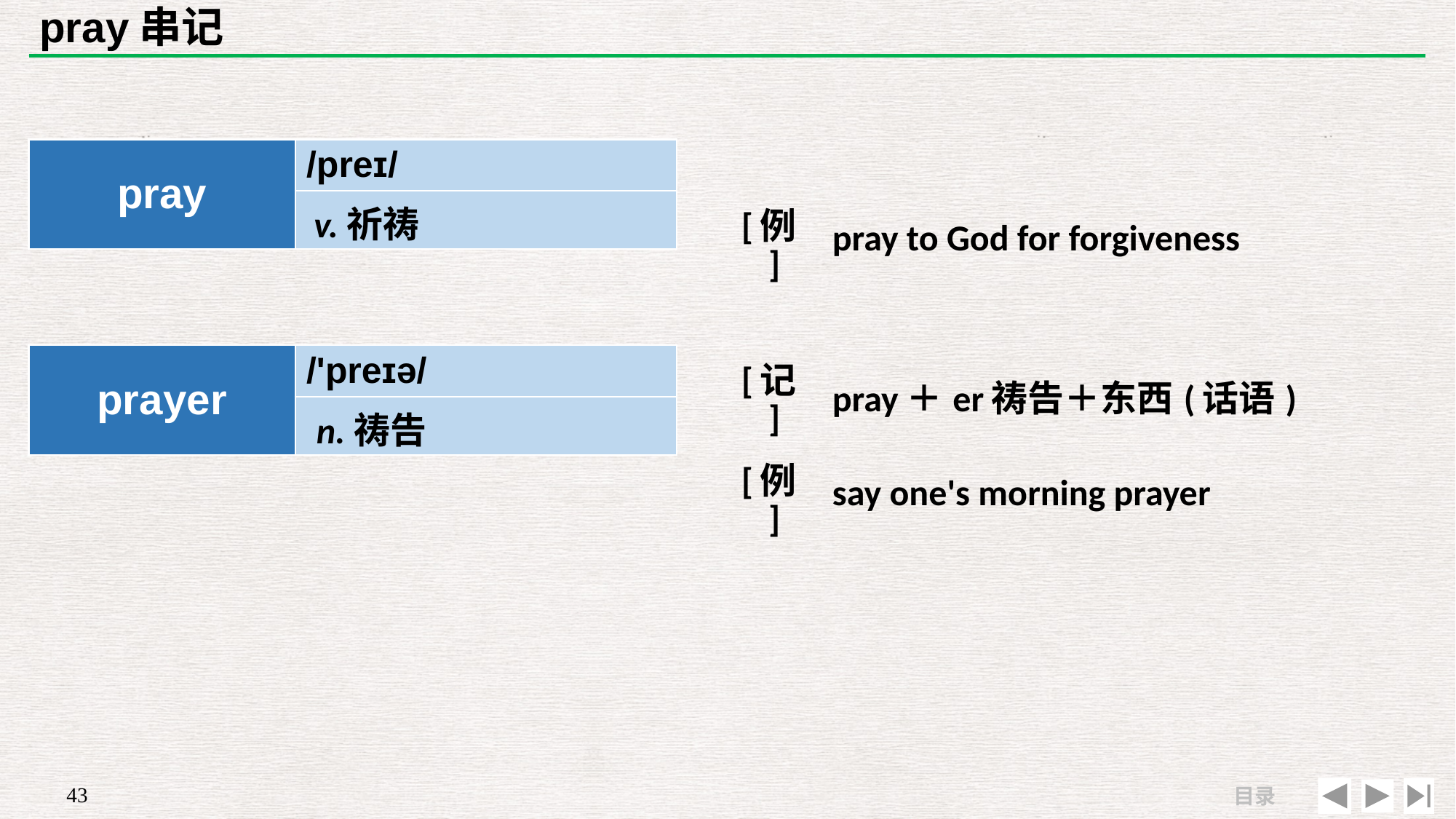

# pray串记

| pray | /preɪ/ |
| --- | --- |
|  |  |
|  |  |
| --- | --- |
| [例] | pray to God for forgiveness |
v.祈祷
| prayer | /'preɪə/ |
| --- | --- |
|  |  |
| [记] | pray＋er祷告＋东西(话语) |
| --- | --- |
| [例] | say one's morning prayer |
n.祷告